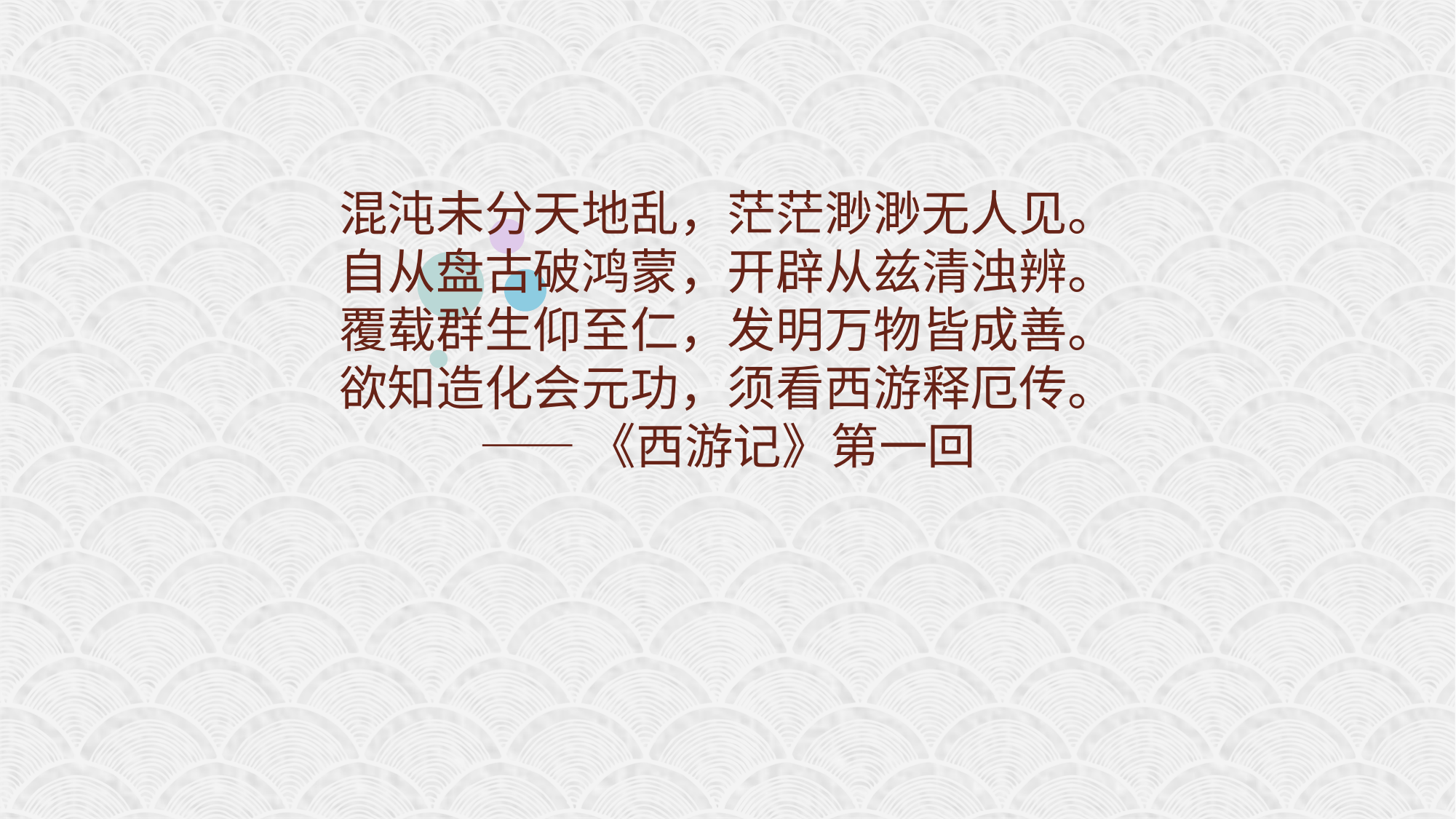

混沌未分天地乱，茫茫渺渺无人见。
自从盘古破鸿蒙，开辟从兹清浊辨。
覆载群生仰至仁，发明万物皆成善。
欲知造化会元功，须看西游释厄传。
——《西游记》第一回